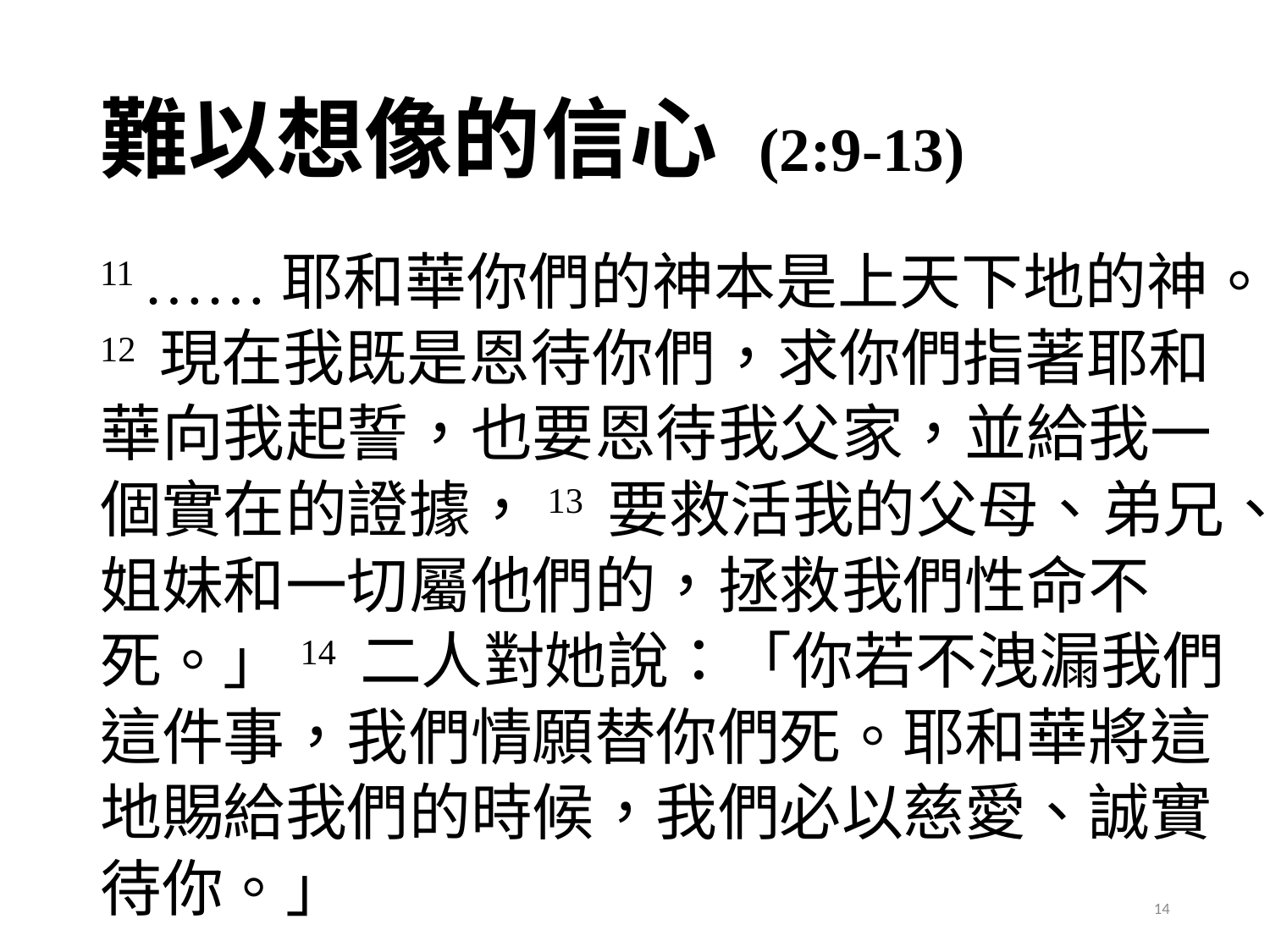

# 難以想像的信心 (2:9-13)
11 ……耶和華你們的神本是上天下地的神。12 現在我既是恩待你們，求你們指著耶和華向我起誓，也要恩待我父家，並給我一個實在的證據，13 要救活我的父母、弟兄、姐妹和一切屬他們的，拯救我們性命不死。」14 二人對她說：「你若不洩漏我們這件事，我們情願替你們死。耶和華將這地賜給我們的時候，我們必以慈愛、誠實待你。」
14